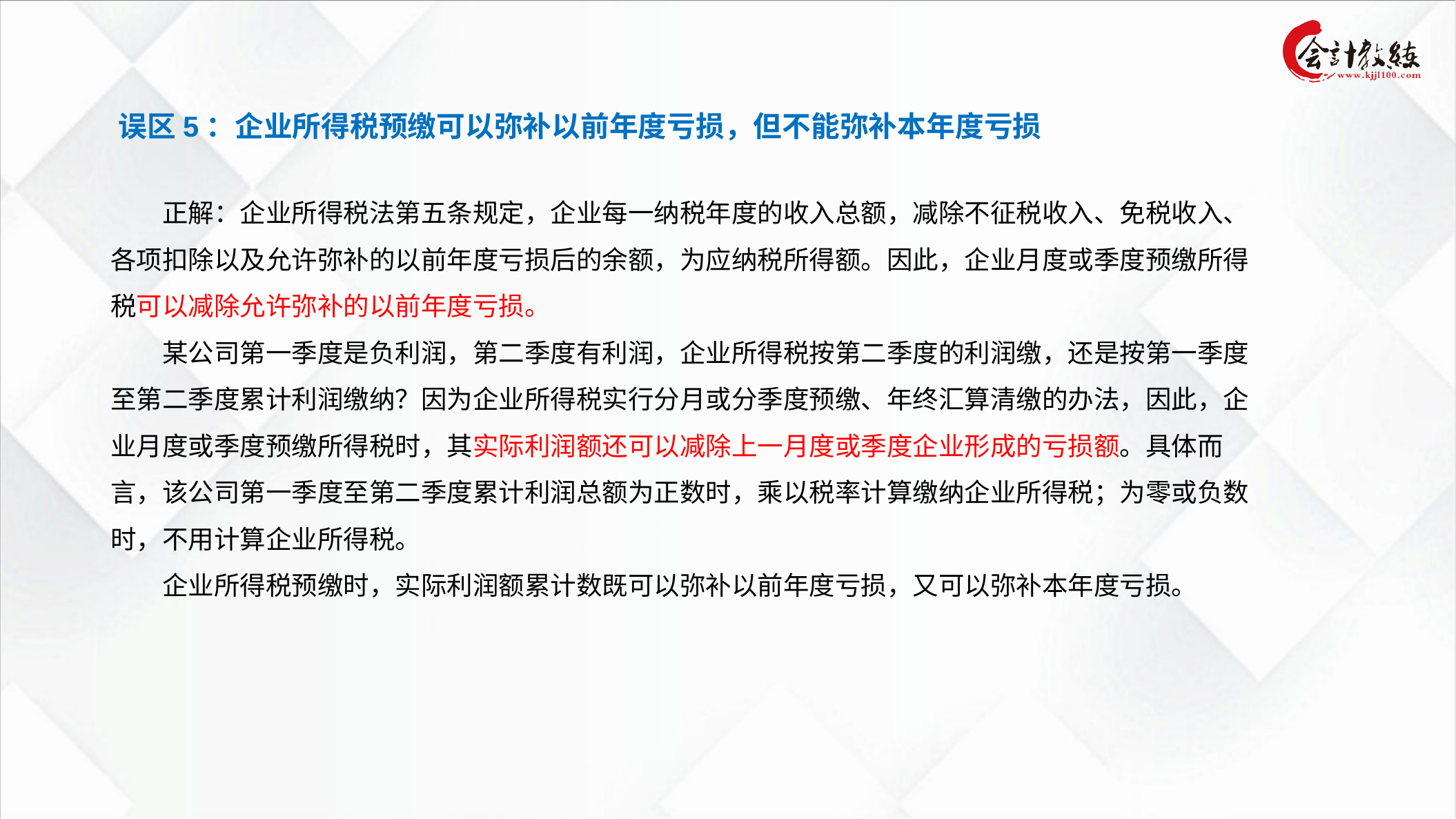

误区5：企业所得税预缴可以弥补以前年度亏损，但不能弥补本年度亏损
正解：企业所得税法第五条规定，企业每一纳税年度的收入总额，减除不征税收入、免税收入、各项扣除以及允许弥补的以前年度亏损后的余额，为应纳税所得额。因此，企业月度或季度预缴所得税可以减除允许弥补的以前年度亏损。
某公司第一季度是负利润，第二季度有利润，企业所得税按第二季度的利润缴，还是按第一季度至第二季度累计利润缴纳？因为企业所得税实行分月或分季度预缴、年终汇算清缴的办法，因此，企业月度或季度预缴所得税时，其实际利润额还可以减除上一月度或季度企业形成的亏损额。具体而言，该公司第一季度至第二季度累计利润总额为正数时，乘以税率计算缴纳企业所得税；为零或负数时，不用计算企业所得税。
企业所得税预缴时，实际利润额累计数既可以弥补以前年度亏损，又可以弥补本年度亏损。